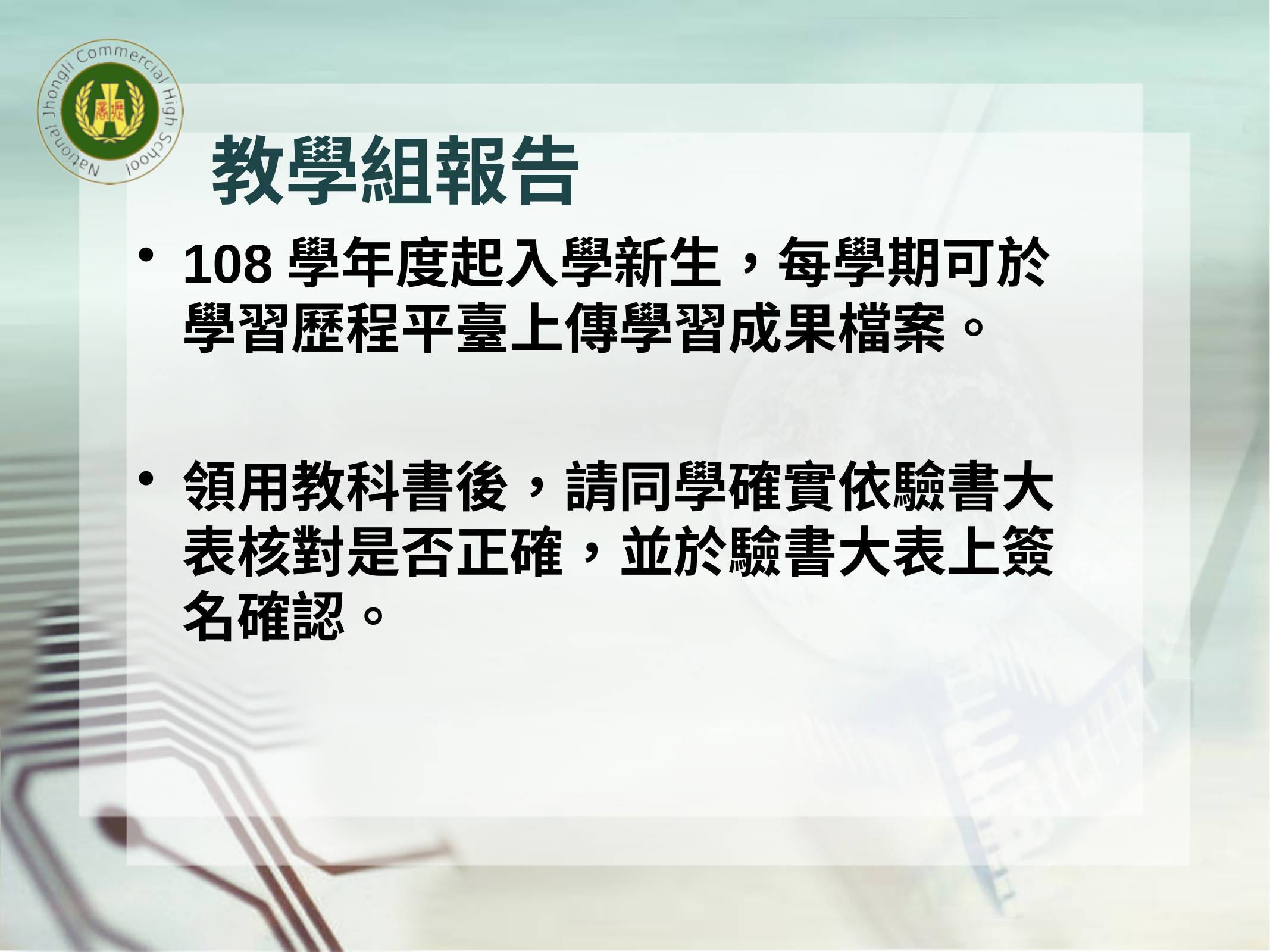

# 教學組報告
108學年度起入學新生，每學期可於學習歷程平臺上傳學習成果檔案。

領用教科書後，請同學確實依驗書大表核對是否正確，並於驗書大表上簽名確認。